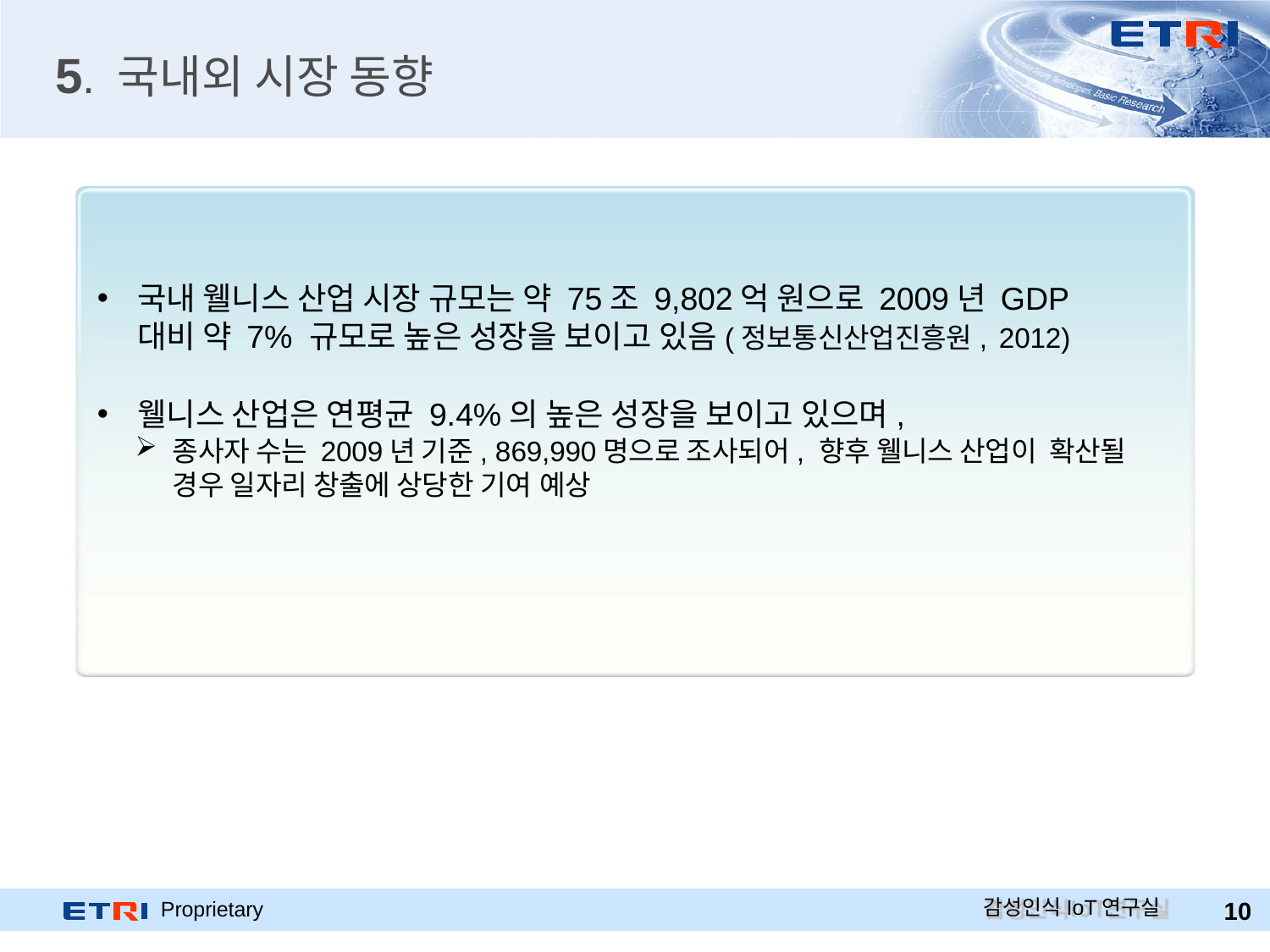

# 5. 국내외 시장 동향

국내 웰니스 산업 시장 규모는 약 75조 9,802억 원으로 2009년 GDP  대비 약 7% 규모로 높은 성장을 보이고 있음(정보통신산업진흥원, 2012)

웰니스 산업은 연평균 9.4%의 높은 성장을 보이고 있으며,
종사자 수는 2009년 기준, 869,990명으로 조사되어, 향후 웰니스 산업이  확산될 경우 일자리 창출에 상당한 기여 예상

감성인식IoT연구실
Proprietary
10